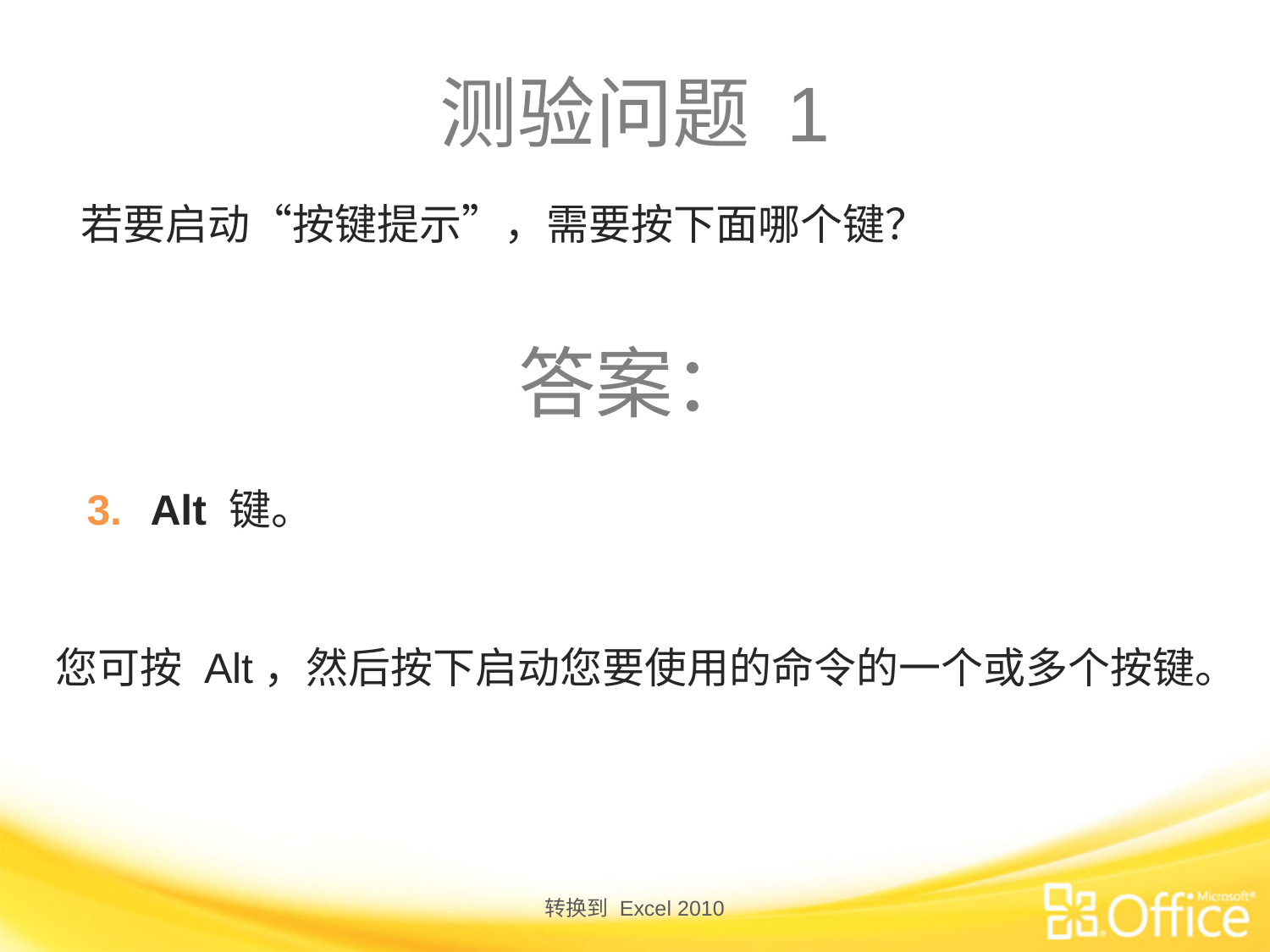

# 测验问题 1
若要启动“按键提示”，需要按下面哪个键？
答案：
Alt 键。
您可按 Alt，然后按下启动您要使用的命令的一个或多个按键。

转换到 Excel 2010